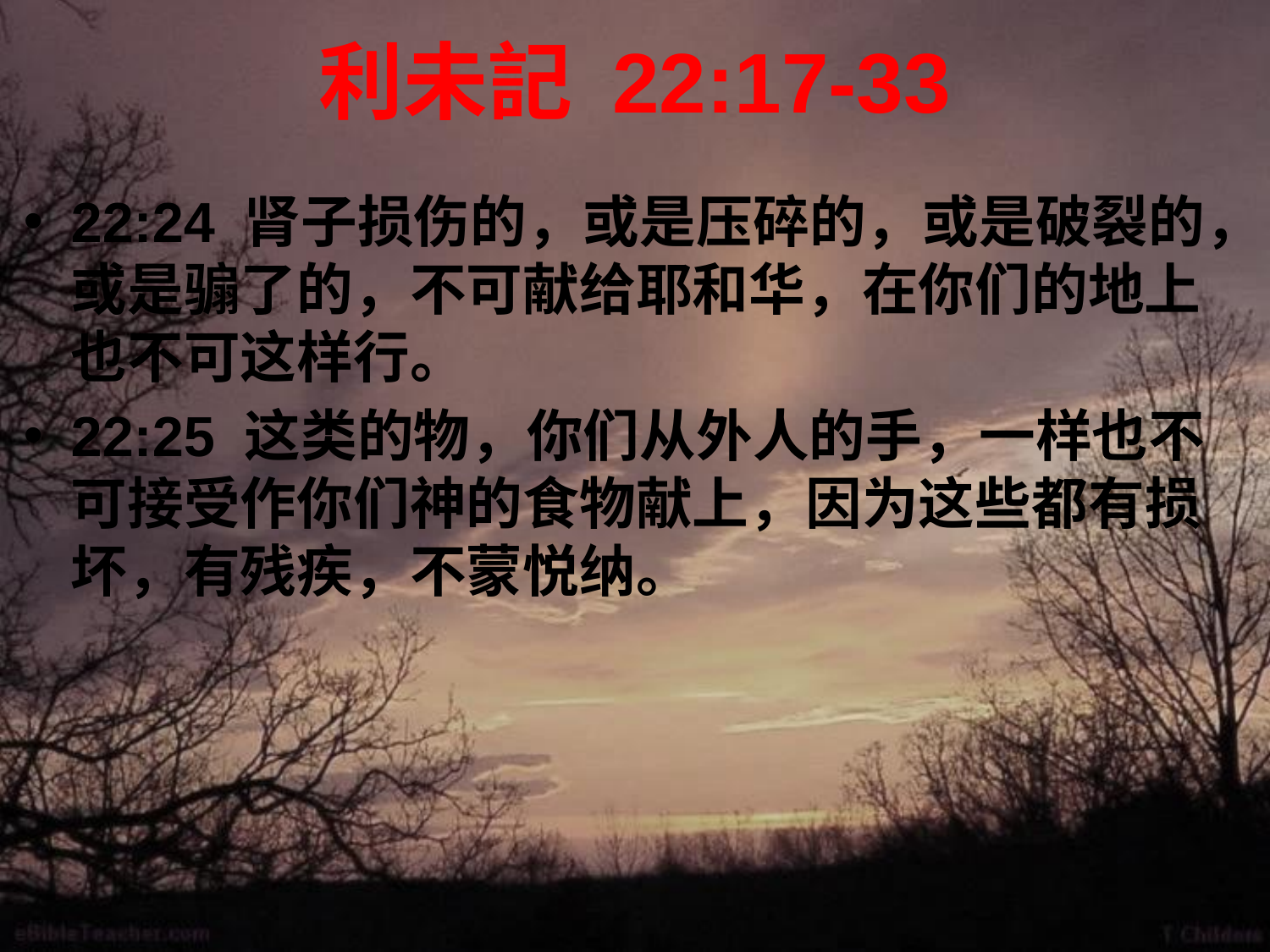

# 利未記 22:17-33
22:24 肾子损伤的，或是压碎的，或是破裂的，或是骟了的，不可献给耶和华，在你们的地上也不可这样行。
22:25 这类的物，你们从外人的手，一样也不可接受作你们神的食物献上，因为这些都有损坏，有残疾，不蒙悦纳。